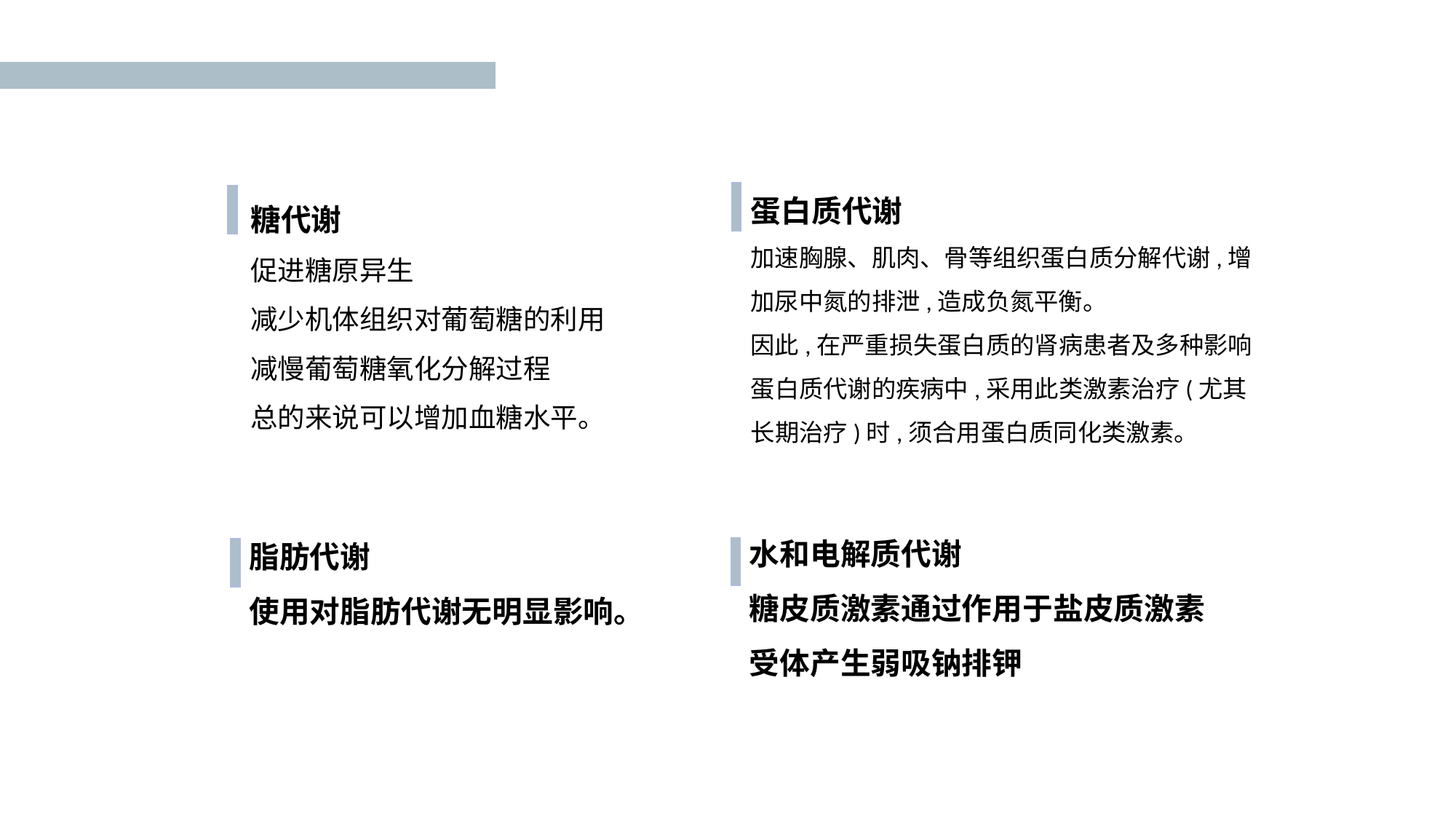

蛋白质代谢
加速胸腺、肌肉、骨等组织蛋白质分解代谢,增加尿中氮的排泄,造成负氮平衡。因此,在严重损失蛋白质的肾病患者及多种影响蛋白质代谢的疾病中,采用此类激素治疗(尤其长期治疗)时,须合用蛋白质同化类激素。
糖代谢
促进糖原异生减少机体组织对葡萄糖的利用减慢葡萄糖氧化分解过程总的来说可以增加血糖水平。

水和电解质代谢糖皮质激素通过作用于盐皮质激素受体产生弱吸钠排钾
脂肪代谢使用对脂肪代谢无明显影响。